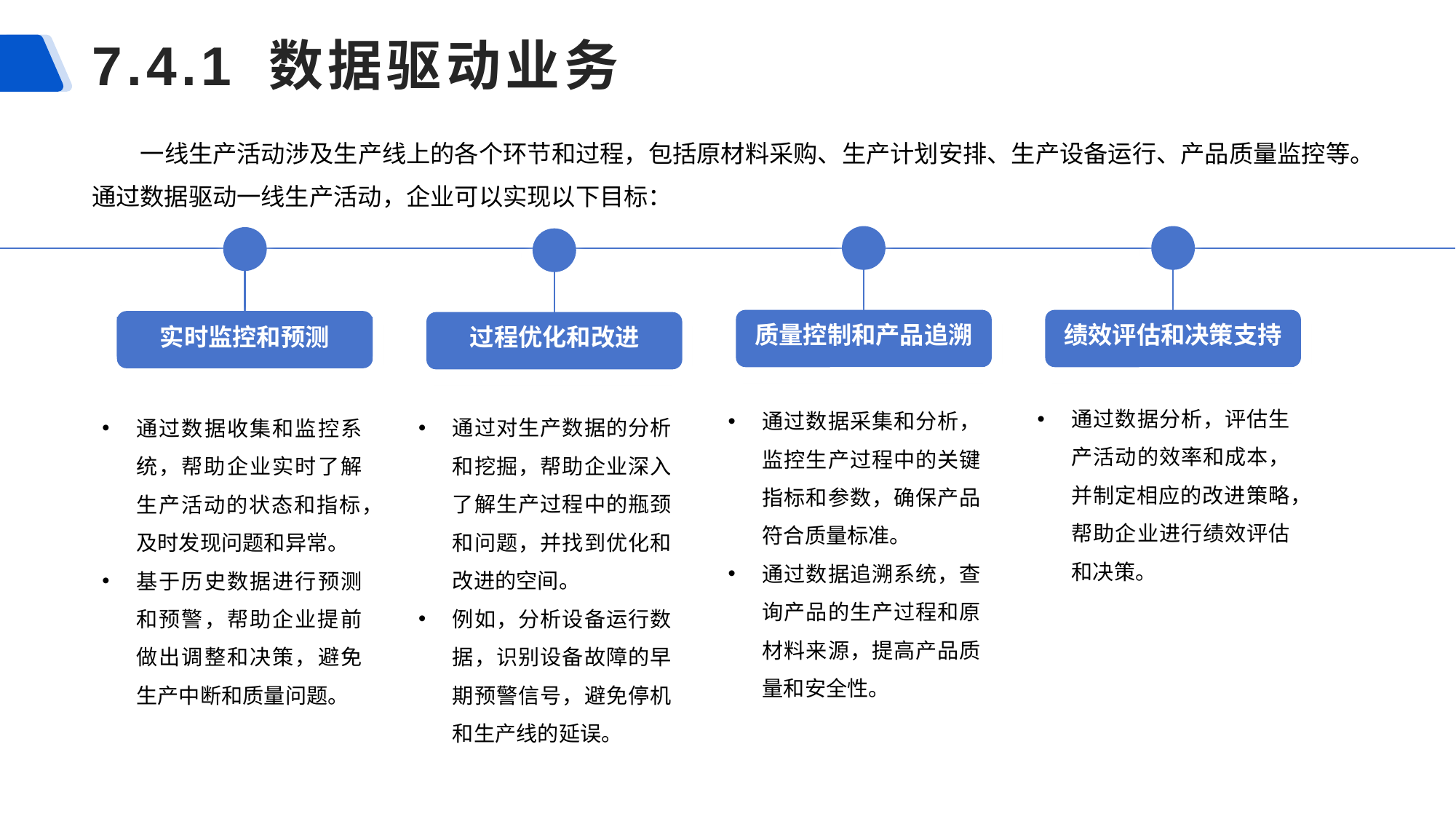

# 7.4.1 数据驱动业务
一线生产活动涉及生产线上的各个环节和过程，包括原材料采购、生产计划安排、生产设备运行、产品质量监控等。通过数据驱动一线生产活动，企业可以实现以下目标：

实时监控和预测

质量控制和产品追溯
绩效评估和决策支持
过程优化和改进
通过数据分析，评估生产活动的效率和成本，并制定相应的改进策略，帮助企业进行绩效评估和决策。
通过数据采集和分析，监控生产过程中的关键指标和参数，确保产品符合质量标准。
通过数据追溯系统，查询产品的生产过程和原材料来源，提高产品质量和安全性。
通过对生产数据的分析和挖掘，帮助企业深入了解生产过程中的瓶颈和问题，并找到优化和改进的空间。
例如，分析设备运行数据，识别设备故障的早期预警信号，避免停机和生产线的延误。
通过数据收集和监控系统，帮助企业实时了解生产活动的状态和指标，及时发现问题和异常。
基于历史数据进行预测和预警，帮助企业提前做出调整和决策，避免生产中断和质量问题。